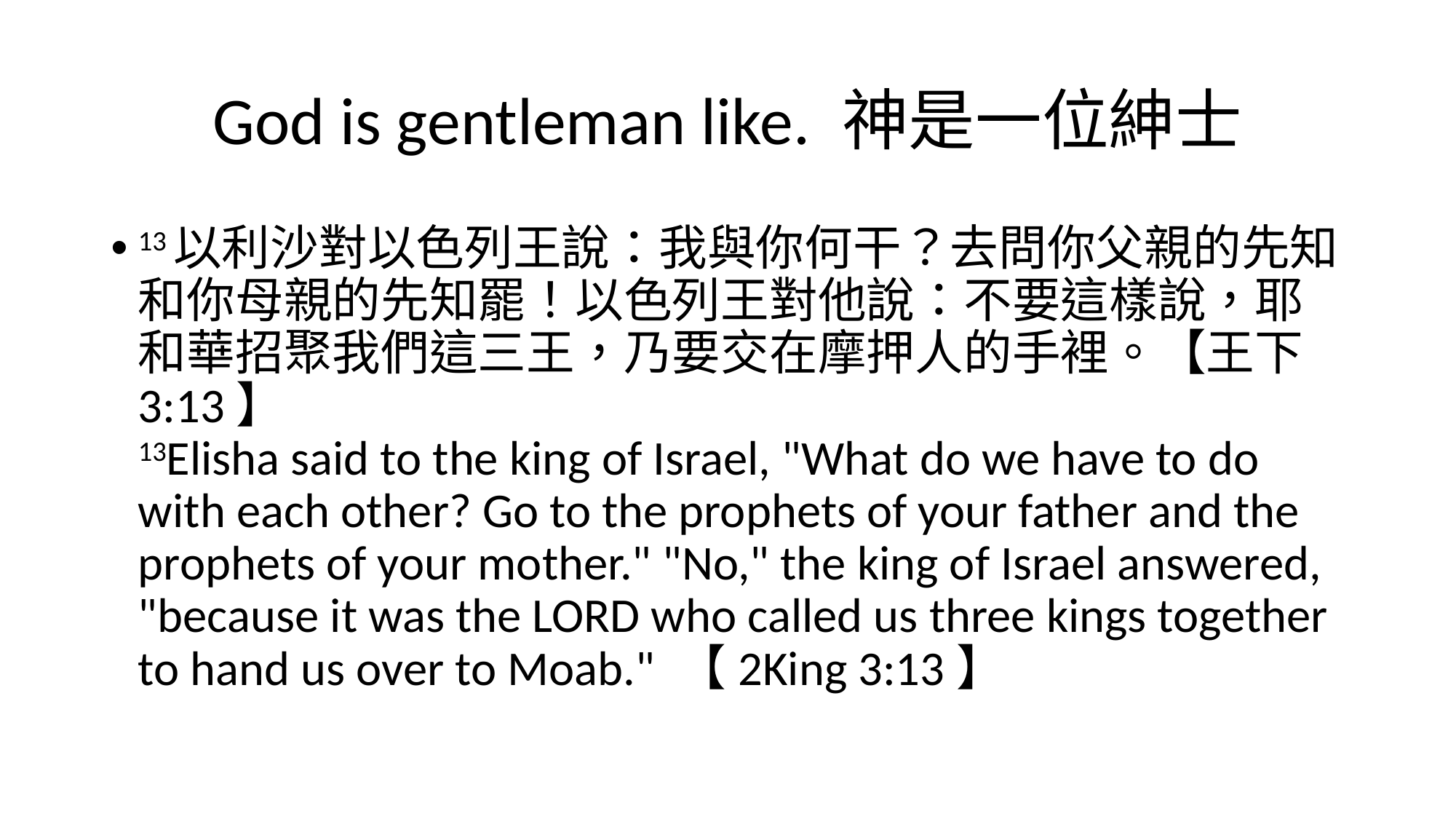

# God is gentleman like. 神是一位紳士
13以利沙對以色列王說：我與你何干？去問你父親的先知和你母親的先知罷！以色列王對他說：不要這樣說，耶和華招聚我們這三王，乃要交在摩押人的手裡。【王下 3:13】
13Elisha said to the king of Israel, "What do we have to do with each other? Go to the prophets of your father and the prophets of your mother." "No," the king of Israel answered, "because it was the LORD who called us three kings together to hand us over to Moab." 【2King 3:13】